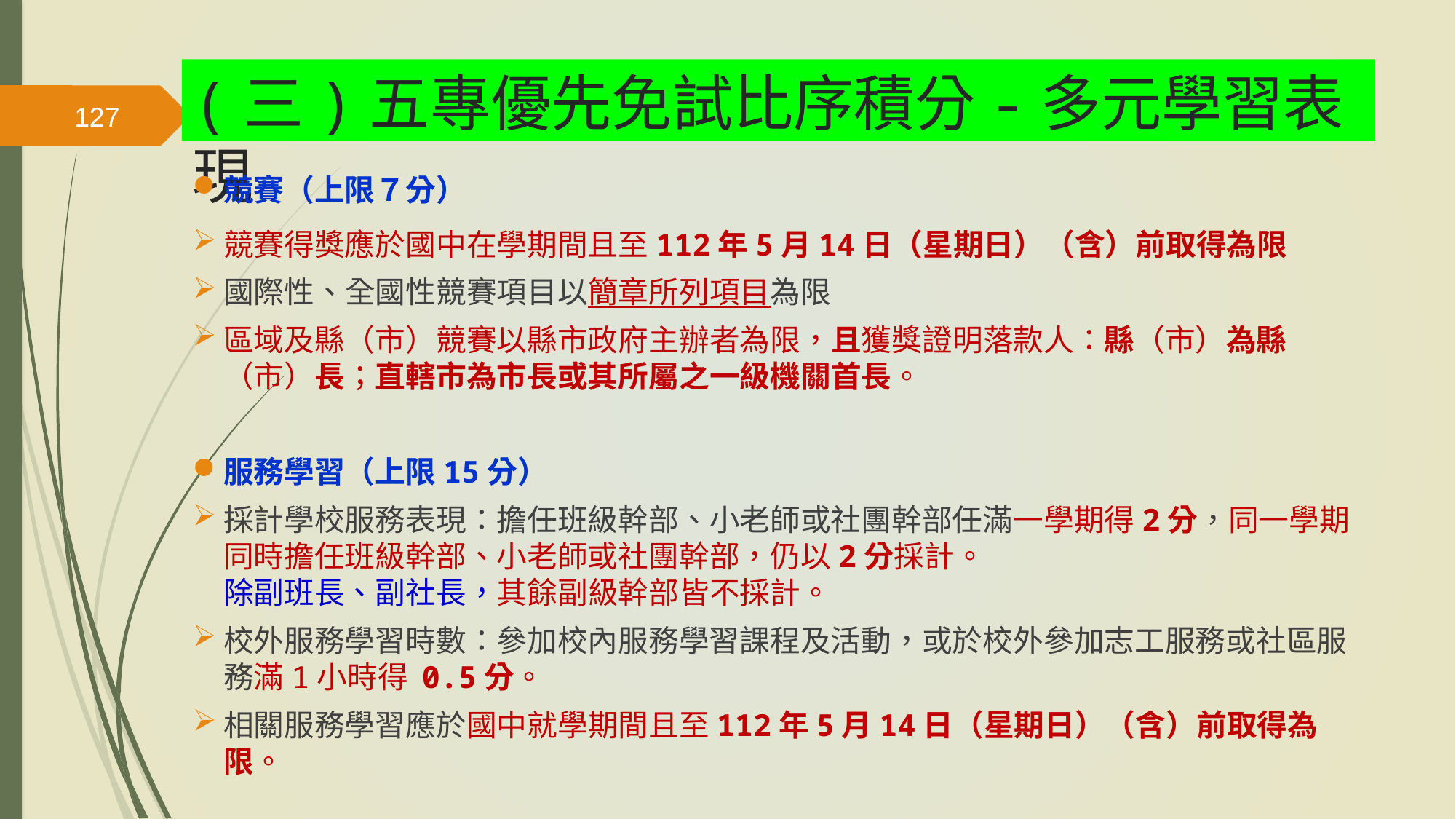

(三)五專優先免試比序積分-多元學習表現
127
競賽（上限７分）
競賽得獎應於國中在學期間且至112年5月14日（星期日）（含）前取得為限
國際性、全國性競賽項目以簡章所列項目為限
區域及縣（市）競賽以縣市政府主辦者為限，且獲獎證明落款人：縣（市）為縣（市）長；直轄市為市長或其所屬之一級機關首長。

服務學習（上限15分）
採計學校服務表現：擔任班級幹部、小老師或社團幹部任滿一學期得2分，同一學期同時擔任班級幹部、小老師或社團幹部，仍以2分採計。
除副班長、副社長，其餘副級幹部皆不採計。
校外服務學習時數：參加校內服務學習課程及活動，或於校外參加志工服務或社區服務滿1小時得 0.5分。
相關服務學習應於國中就學期間且至112年5月14日（星期日）（含）前取得為限。